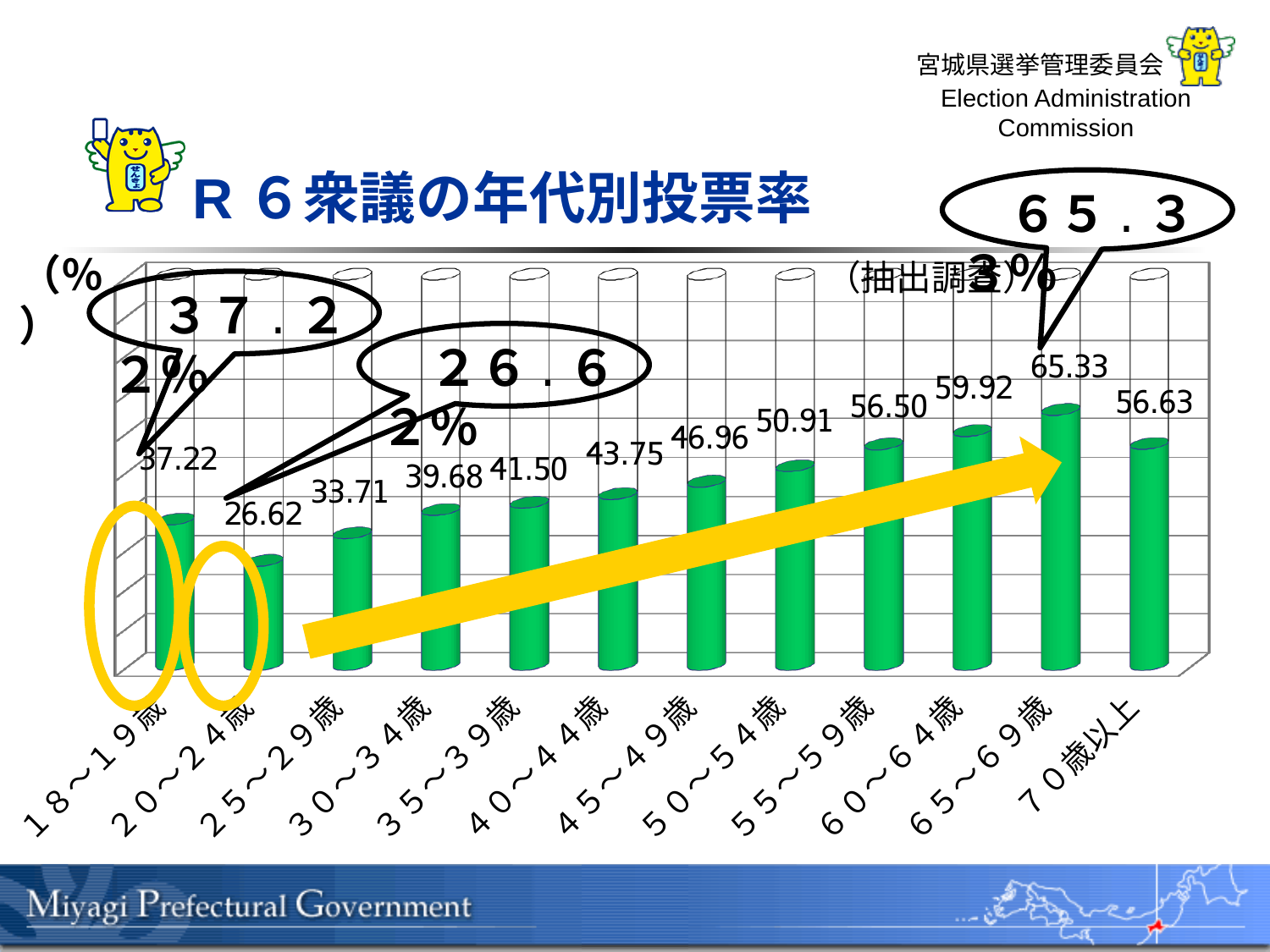

R６衆議の年代別投票率

　６５.３３％
（％）

[unsupported chart]

（抽出調査）

　３７.２２％

　２６.６２％